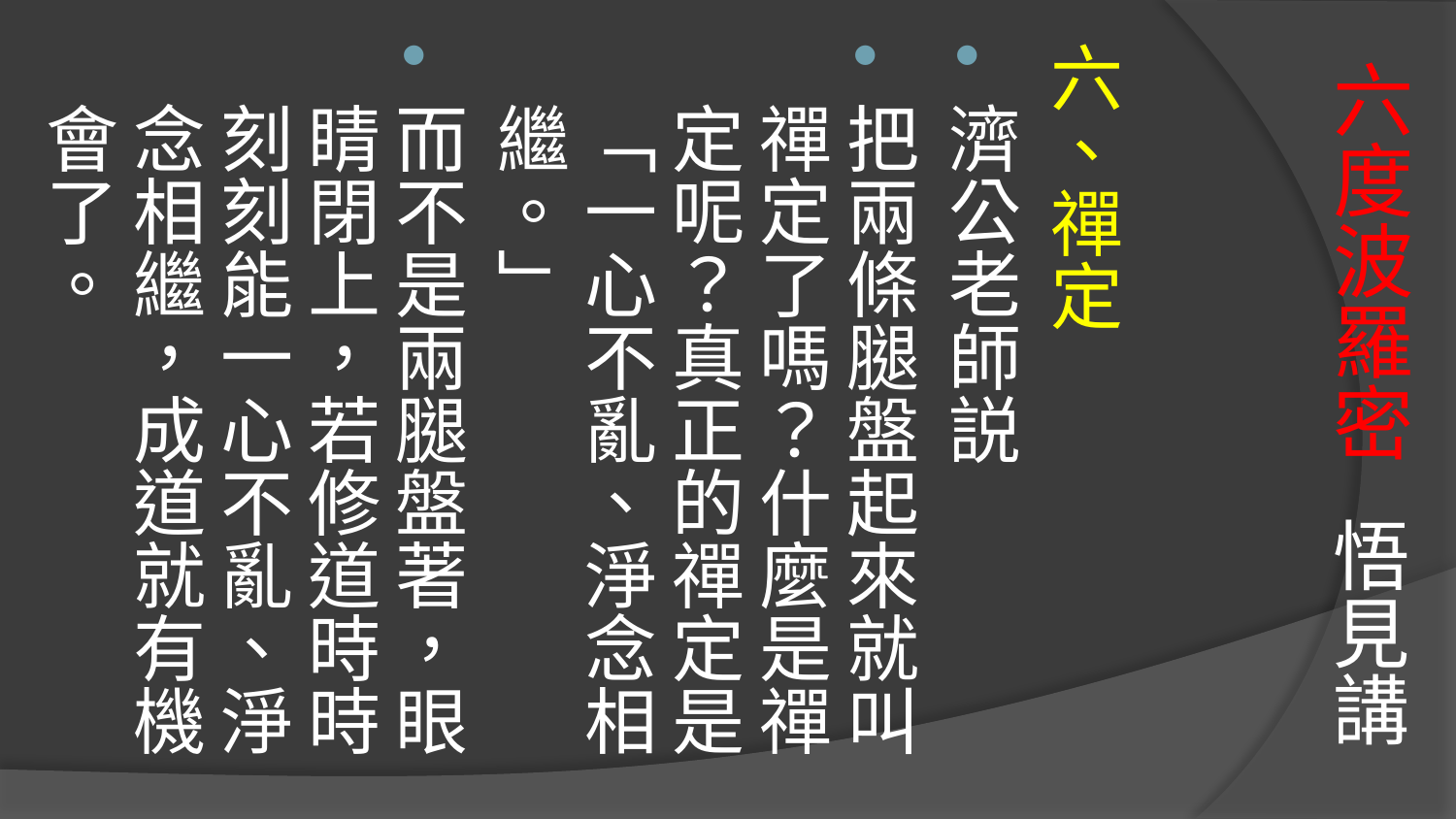

# 六度波羅密   悟見講
六、禪定
濟公老師説
把兩條腿盤起來就叫禪定了嗎？什麼是禪定呢？真正的禪定是「一心不亂、淨念相繼。」
而不是兩腿盤著，眼睛閉上，若修道時時刻刻能一心不亂、淨念相繼，成道就有機會了。